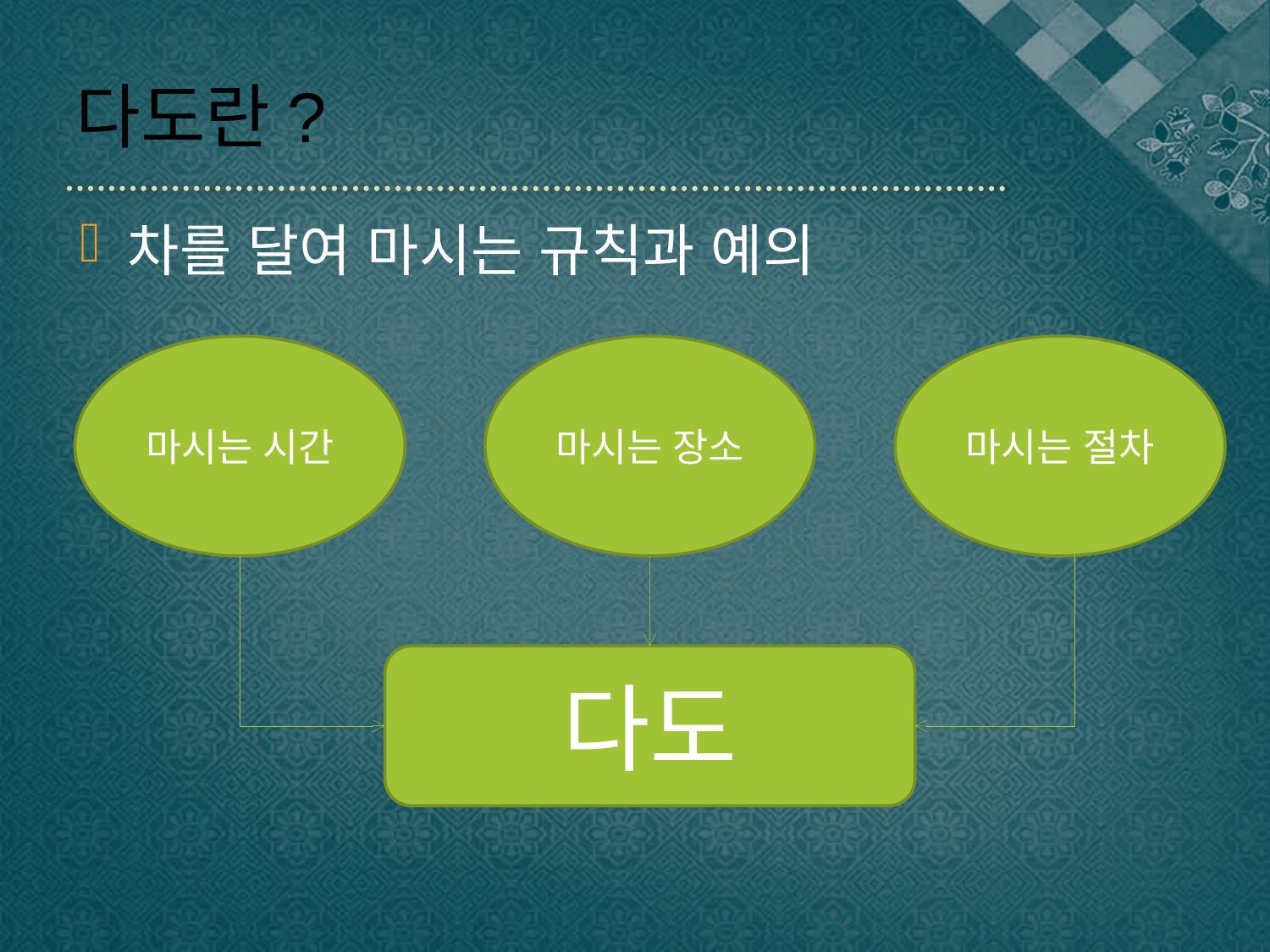

# 다도란?
차를 달여 마시는 규칙과 예의
마시는 시간
마시는 장소
마시는 절차
다도